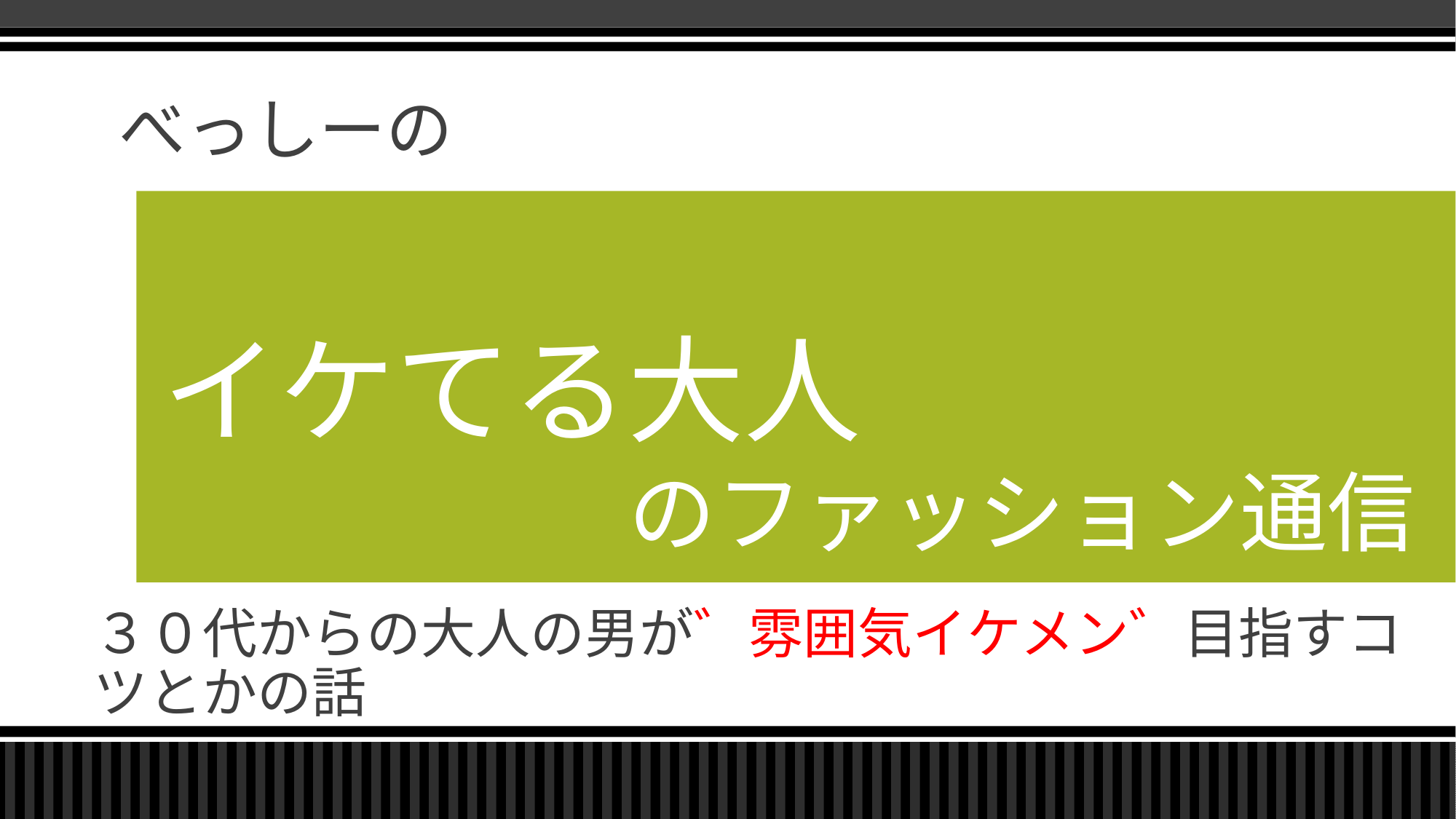

べっしーの
# イケてる大人 　　　　のファッション通信
３０代からの大人の男が゛雰囲気イケメン゛目指すコツとかの話